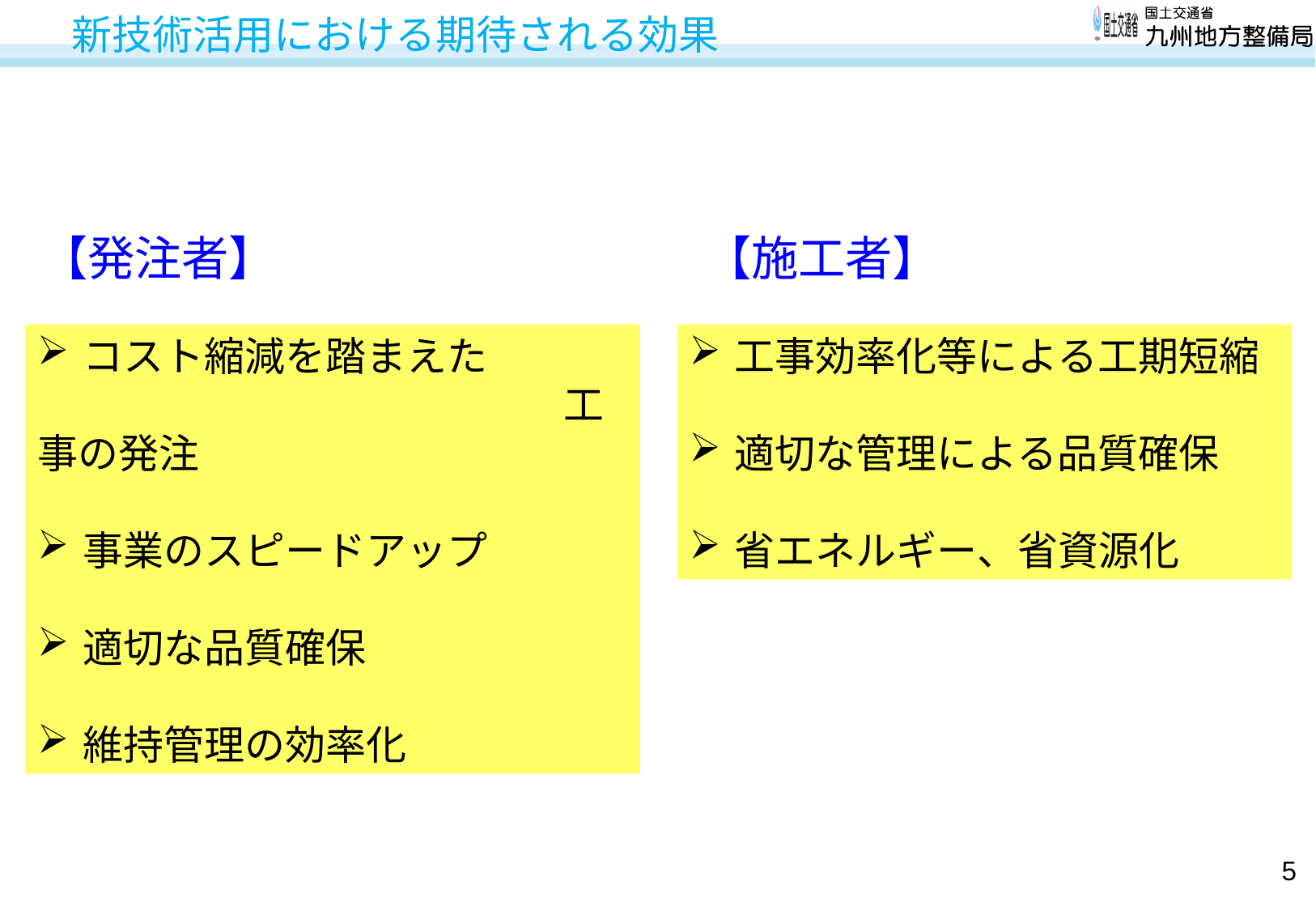

新技術活用における期待される効果
【発注者】
【施工者】
コスト縮減を踏まえた
　　　　　　　　　　　　　工事の発注

事業のスピードアップ

適切な品質確保

維持管理の効率化
工事効率化等による工期短縮

適切な管理による品質確保

省エネルギー、省資源化
5